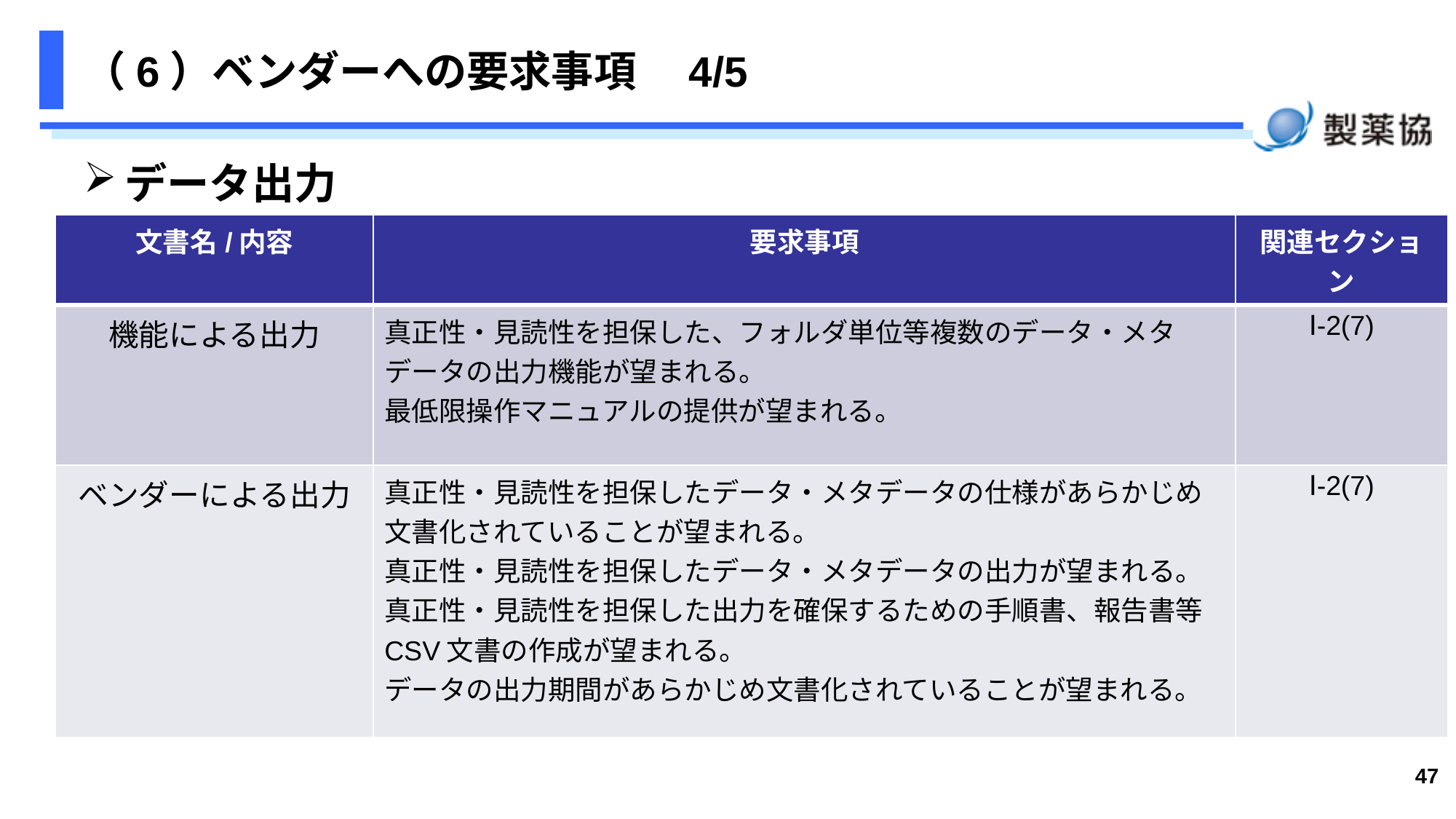

# （6）ベンダーへの要求事項　4/5
データ出力

仕様検討段階
| 文書名/内容 | 要求事項 | 関連セクション |
| --- | --- | --- |
| 機能による出力 | 真正性・見読性を担保した、フォルダ単位等複数のデータ・メタデータの出力機能が望まれる。 最低限操作マニュアルの提供が望まれる。 | Ⅰ-2(7) |
| ベンダーによる出力 | 真正性・見読性を担保したデータ・メタデータの仕様があらかじめ文書化されていることが望まれる。 真正性・見読性を担保したデータ・メタデータの出力が望まれる。 真正性・見読性を担保した出力を確保するための手順書、報告書等CSV文書の作成が望まれる。 データの出力期間があらかじめ文書化されていることが望まれる。 | Ⅰ-2(7) |
47